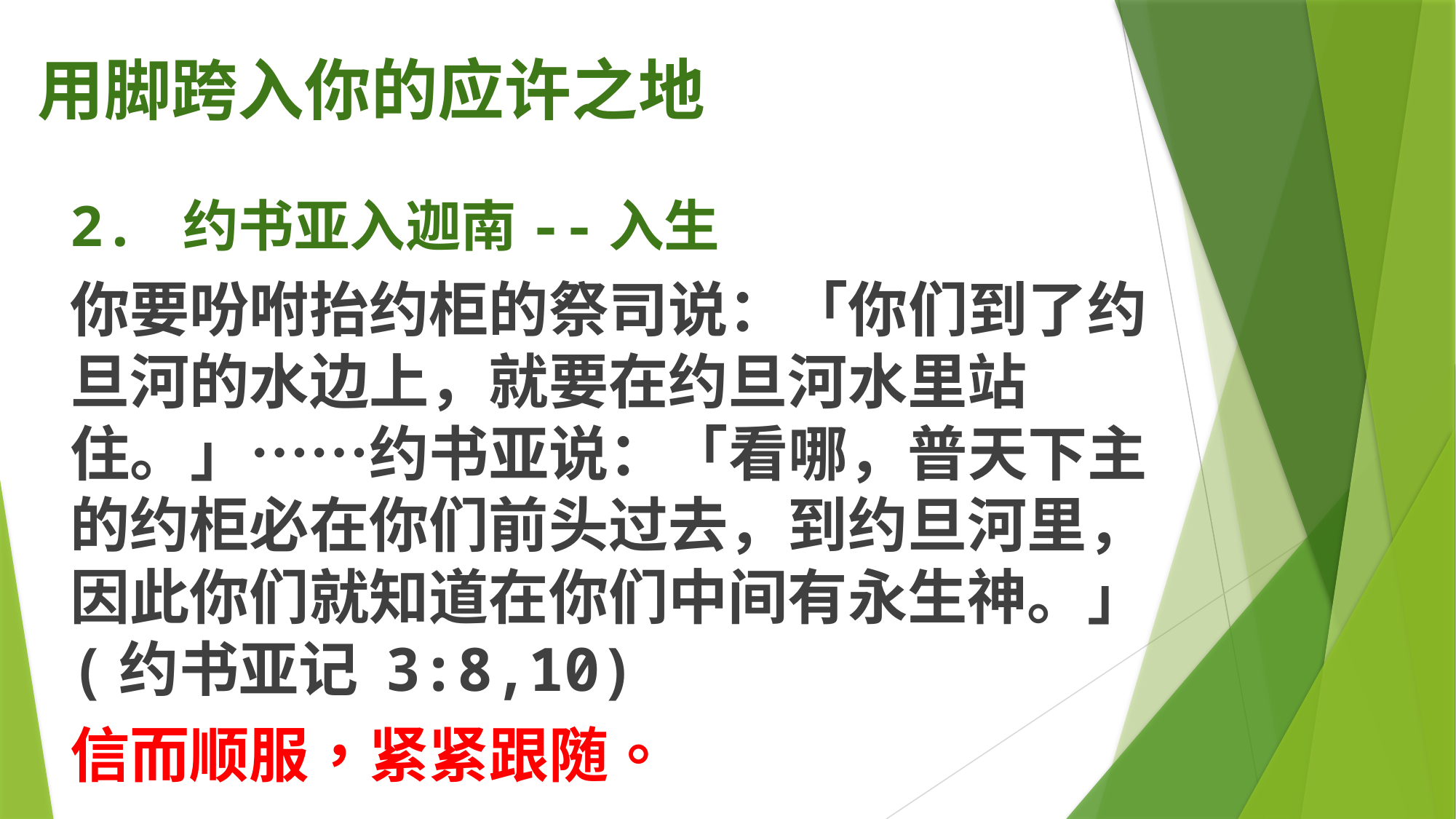

# 用脚跨入你的应许之地
2. 约书亚入迦南--入生
你要吩咐抬约柜的祭司说：「你们到了约旦河的水边上，就要在约旦河水里站住。」……约书亚说：「看哪，普天下主的约柜必在你们前头过去，到约旦河里，因此你们就知道在你们中间有永生神。」(约书亚记 3:8,10)
信而顺服，紧紧跟随。